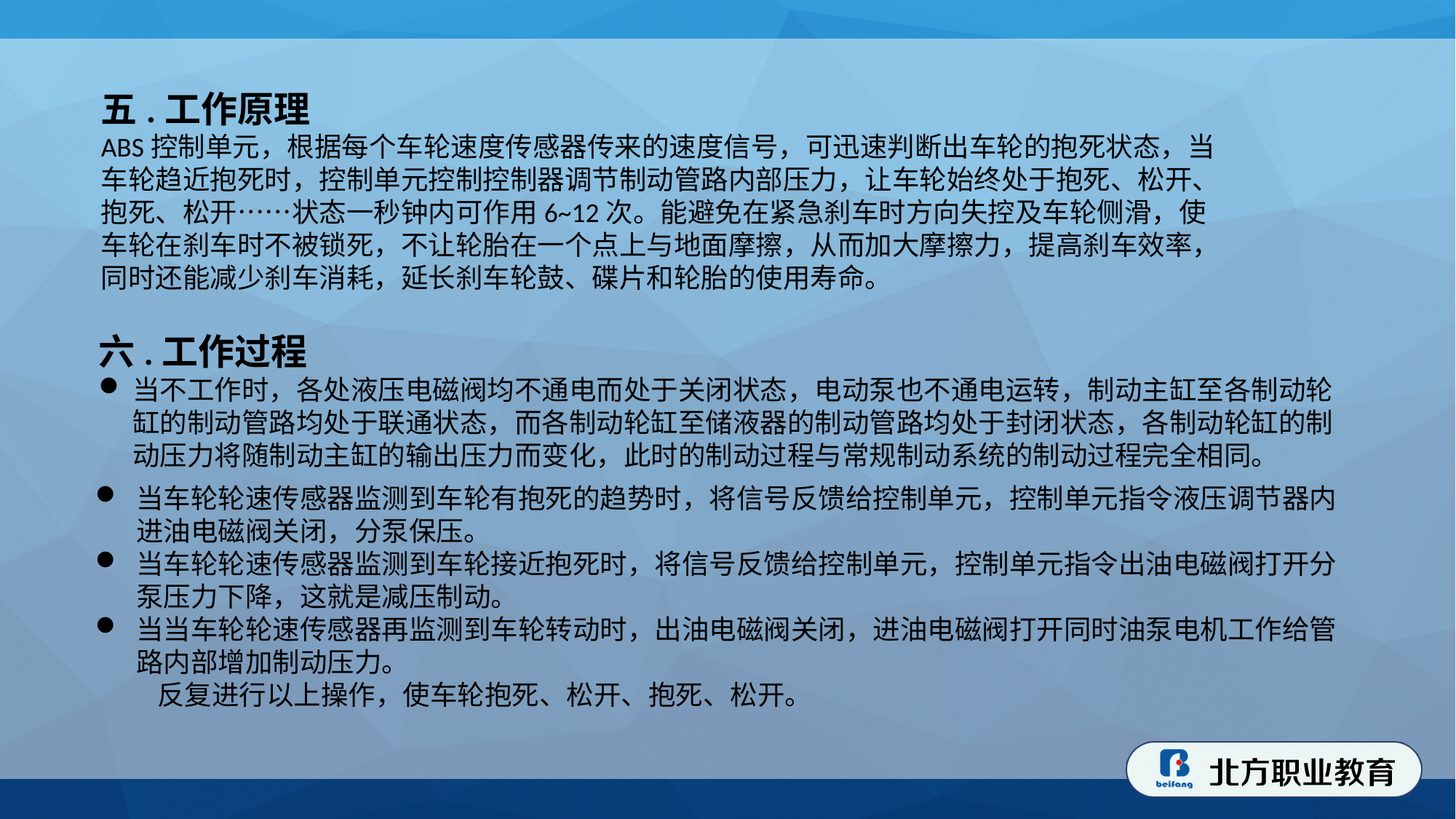

五.工作原理
ABS控制单元，根据每个车轮速度传感器传来的速度信号，可迅速判断出车轮的抱死状态，当车轮趋近抱死时，控制单元控制控制器调节制动管路内部压力，让车轮始终处于抱死、松开、抱死、松开……状态一秒钟内可作用6~12次。能避免在紧急刹车时方向失控及车轮侧滑，使车轮在刹车时不被锁死，不让轮胎在一个点上与地面摩擦，从而加大摩擦力，提高刹车效率，同时还能减少刹车消耗，延长刹车轮鼓、碟片和轮胎的使用寿命。
六.工作过程
当不工作时，各处液压电磁阀均不通电而处于关闭状态，电动泵也不通电运转，制动主缸至各制动轮缸的制动管路均处于联通状态，而各制动轮缸至储液器的制动管路均处于封闭状态，各制动轮缸的制动压力将随制动主缸的输出压力而变化，此时的制动过程与常规制动系统的制动过程完全相同。
当车轮轮速传感器监测到车轮有抱死的趋势时，将信号反馈给控制单元，控制单元指令液压调节器内进油电磁阀关闭，分泵保压。
当车轮轮速传感器监测到车轮接近抱死时，将信号反馈给控制单元，控制单元指令出油电磁阀打开分泵压力下降，这就是减压制动。
当当车轮轮速传感器再监测到车轮转动时，出油电磁阀关闭，进油电磁阀打开同时油泵电机工作给管路内部增加制动压力。
         反复进行以上操作，使车轮抱死、松开、抱死、松开。